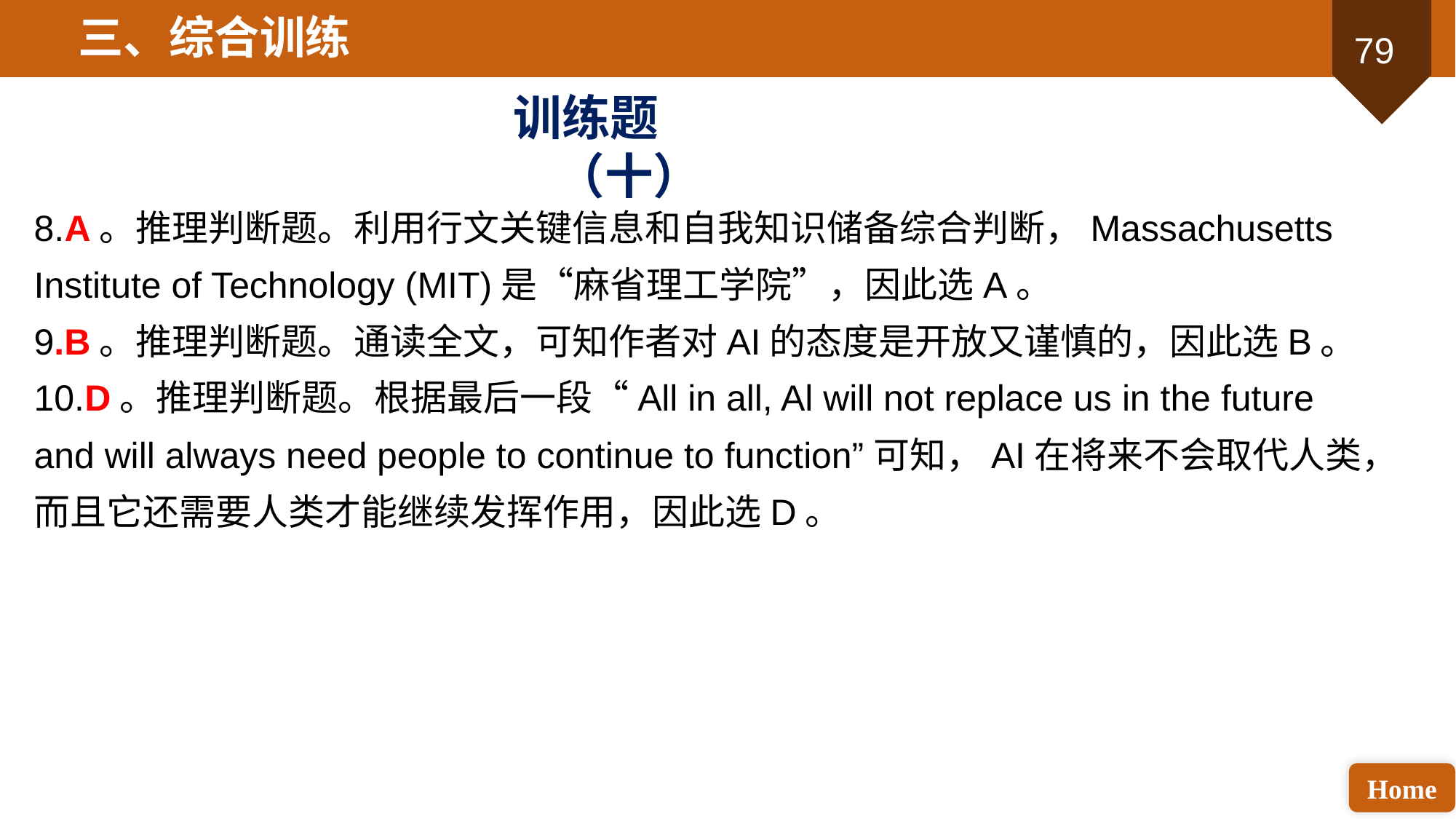

三、综合训练
训练题（十）
8.A。推理判断题。利用行文关键信息和自我知识储备综合判断，Massachusetts Institute of Technology (MIT)是“麻省理工学院”，因此选A。
9.B。推理判断题。通读全文，可知作者对AI的态度是开放又谨慎的，因此选B。
10.D。推理判断题。根据最后一段“All in all, Al will not replace us in the future and will always need people to continue to function”可知，AI在将来不会取代人类，而且它还需要人类才能继续发挥作用，因此选D。